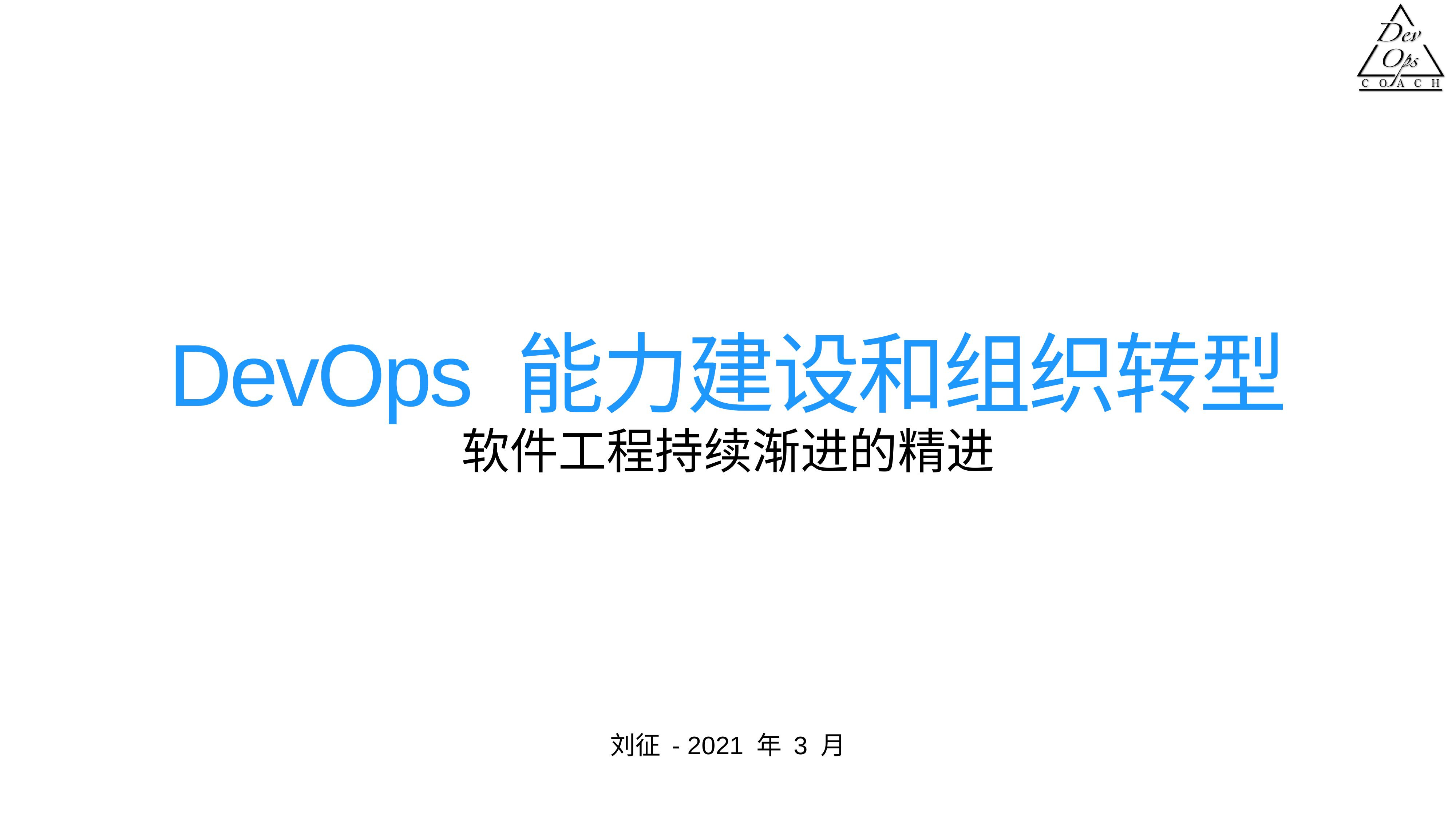

# DevOps 能力建设和组织转型
软件工程持续渐进的精进
刘征 - 2021 年 3 月